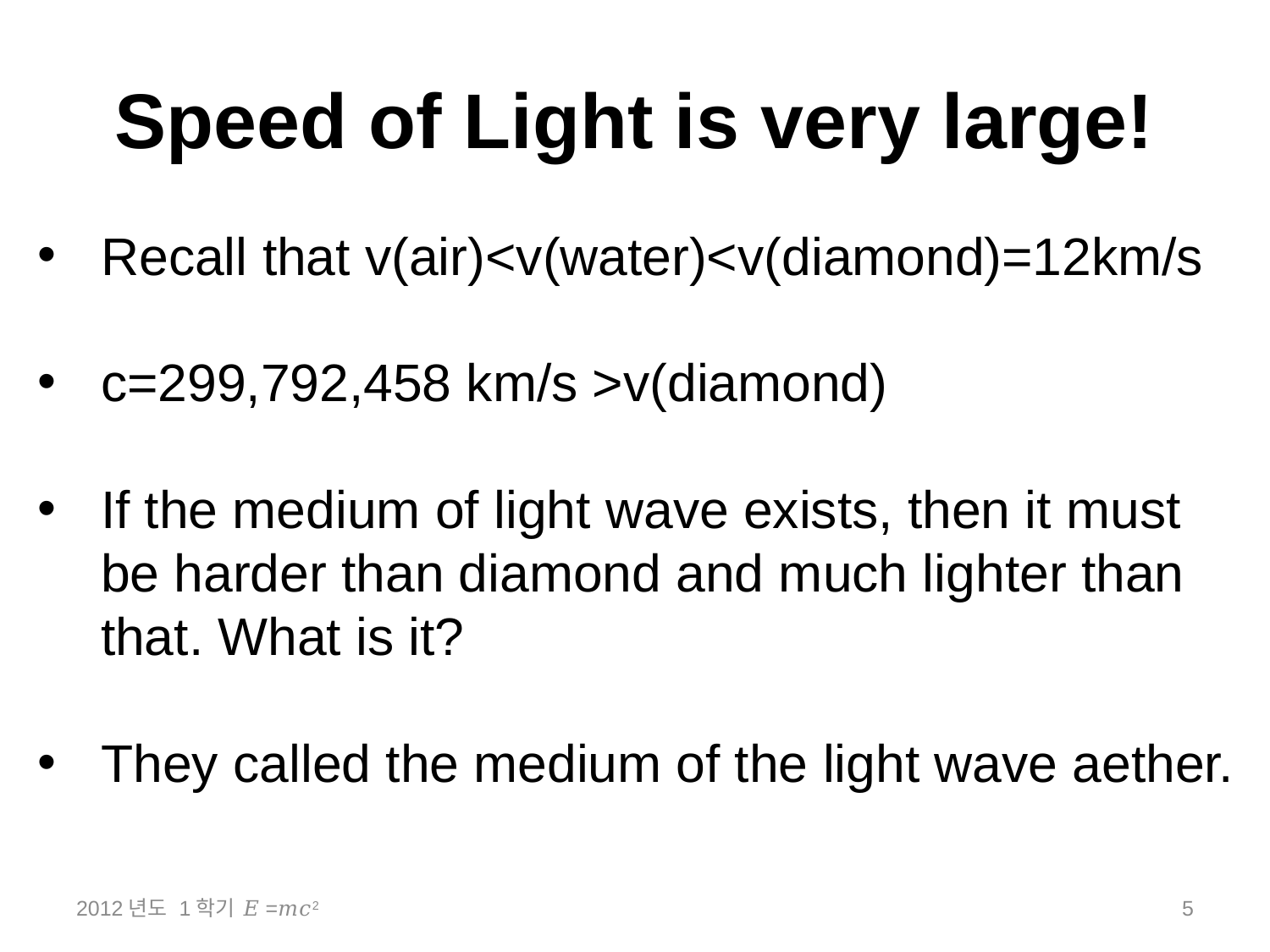

# Speed of Light is very large!
Recall that v(air)<v(water)<v(diamond)=12km/s

c=299,792,458 km/s >v(diamond)

If the medium of light wave exists, then it must be harder than diamond and much lighter than that. What is it?

They called the medium of the light wave aether.
2012년도 1학기 𝐸=𝑚𝑐2
5